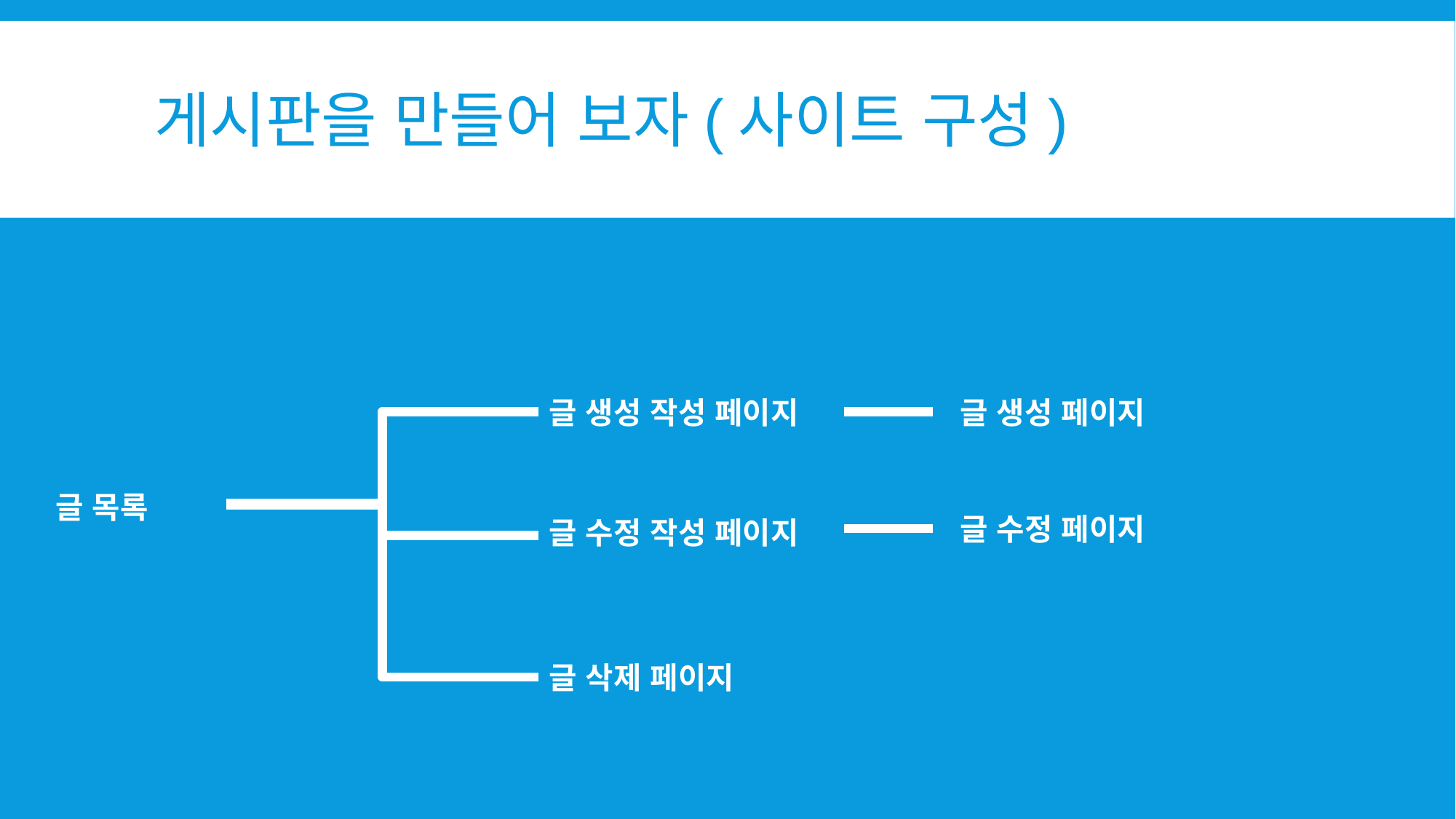

# 게시판을 만들어 보자(사이트 구성)
글 생성 작성 페이지
글 생성 페이지
글 목록
글 수정 페이지
글 수정 작성 페이지
글 삭제 페이지